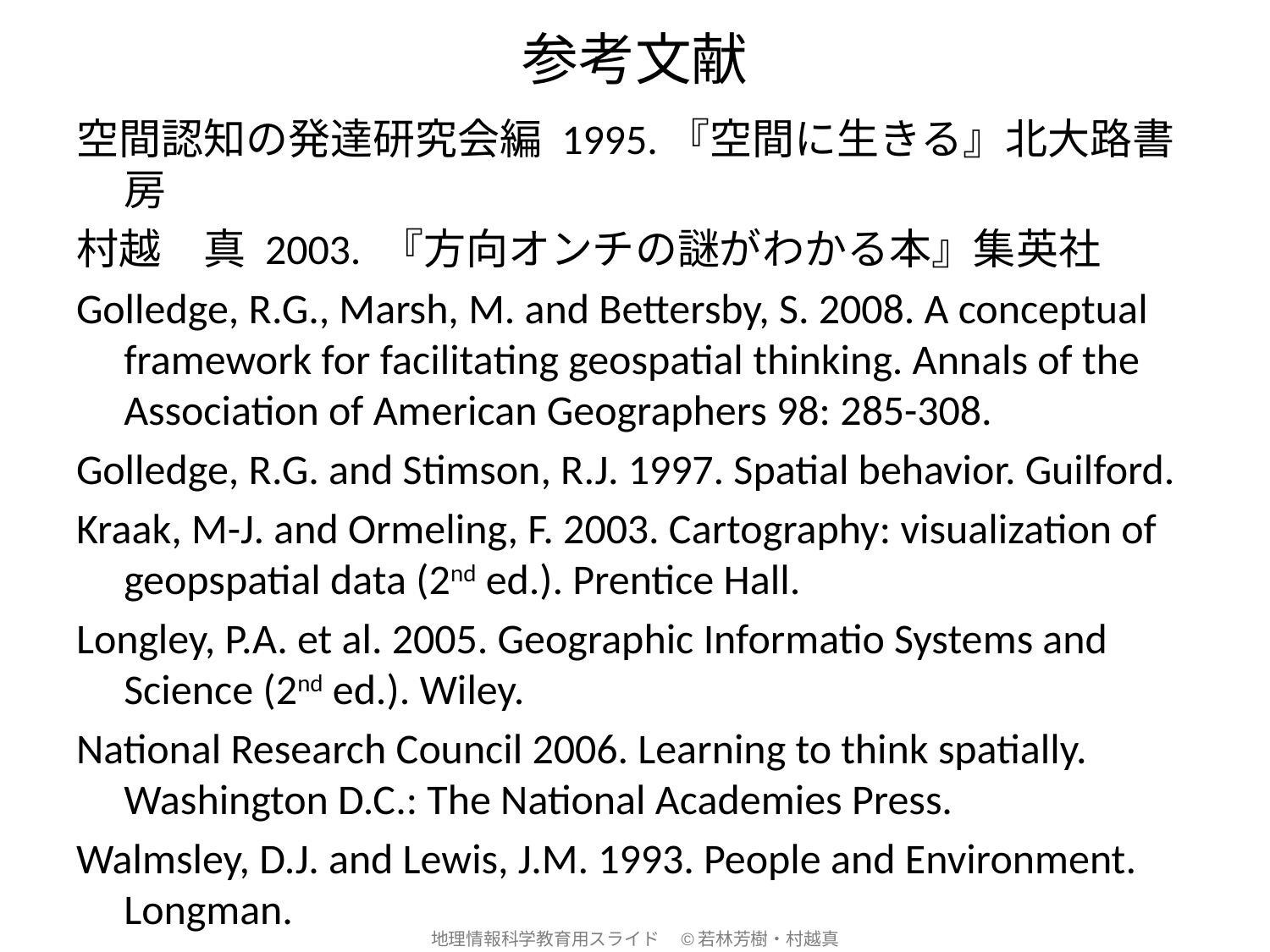

# 参考文献
空間認知の発達研究会編 1995.『空間に生きる』北大路書房
村越　真 2003. 『方向オンチの謎がわかる本』集英社
Golledge, R.G., Marsh, M. and Bettersby, S. 2008. A conceptual framework for facilitating geospatial thinking. Annals of the Association of American Geographers 98: 285-308.
Golledge, R.G. and Stimson, R.J. 1997. Spatial behavior. Guilford.
Kraak, M-J. and Ormeling, F. 2003. Cartography: visualization of geopspatial data (2nd ed.). Prentice Hall.
Longley, P.A. et al. 2005. Geographic Informatio Systems and Science (2nd ed.). Wiley.
National Research Council 2006. Learning to think spatially. Washington D.C.: The National Academies Press.
Walmsley, D.J. and Lewis, J.M. 1993. People and Environment. Longman.